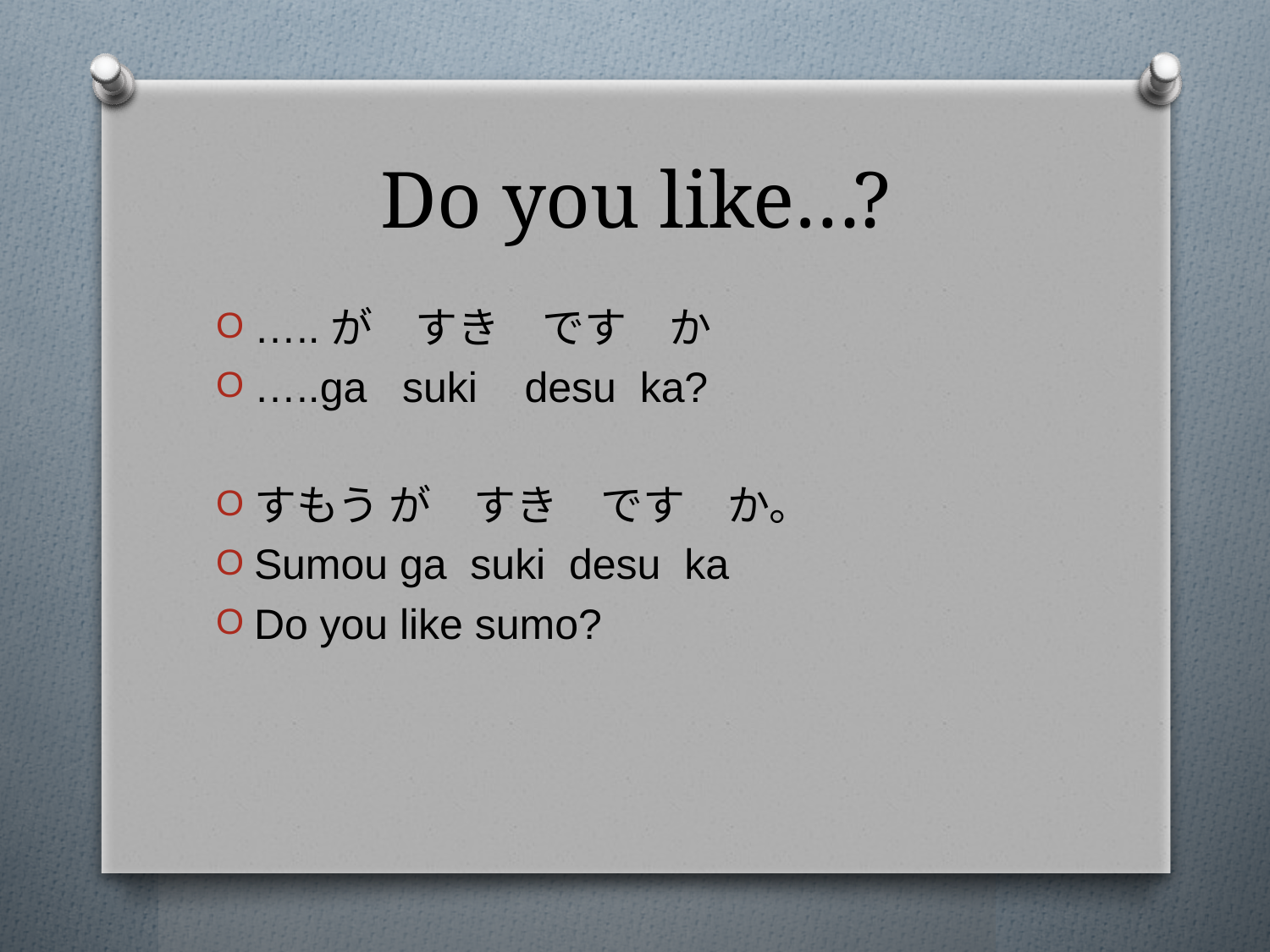

# Do you like…?
…..が　すき　です　か
…..ga   suki    desu  ka?

すもう が　すき　です　か。
Sumou ga  suki  desu  ka
Do you like sumo?